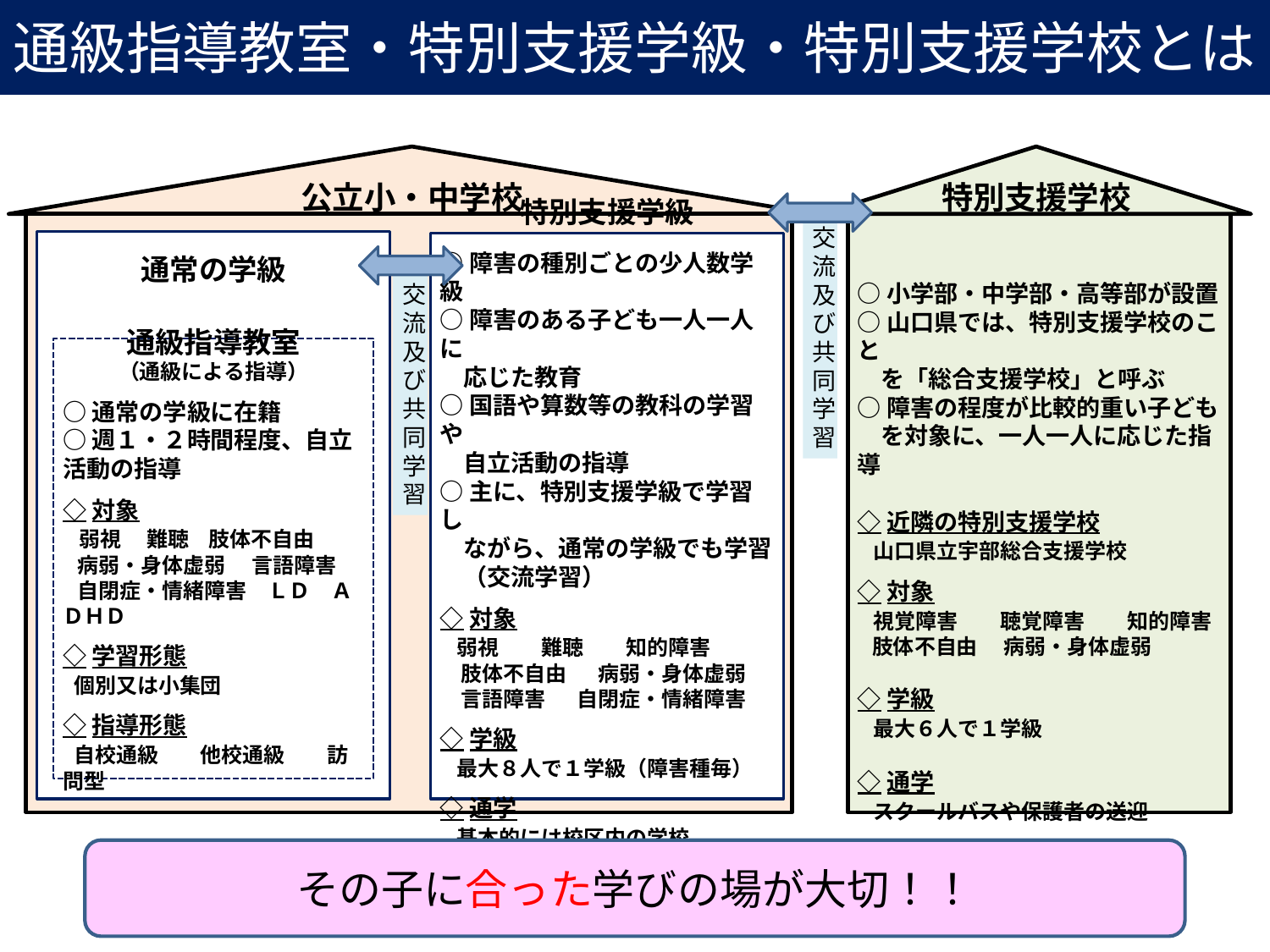

通級指導教室・特別支援学級・特別支援学校とは
公立小・中学校
特別支援学校

○小学部・中学部・高等部が設置
○山口県では、特別支援学校のこと
　を「総合支援学校」と呼ぶ
○障害の程度が比較的重い子ども
　を対象に、一人一人に応じた指導

◇近隣の特別支援学校
  山口県立宇部総合支援学校

◇対象
  視覚障害　　聴覚障害　　知的障害
  肢体不自由　 病弱・身体虚弱

◇学級
  最大６人で１学級

◇通学
  スクールバスや保護者の送迎
交流及び共同学習

通常の学級

特別支援学級

○障害の種別ごとの少人数学級
○障害のある子ども一人一人に
　応じた教育
○国語や算数等の教科の学習や
　自立活動の指導
○主に、特別支援学級で学習し
　ながら、通常の学級でも学習
　（交流学習）

◇対象
  弱視　　難聴　　知的障害
　肢体不自由　  病弱・身体虚弱
　言語障害　  自閉症・情緒障害

◇学級
  最大８人で１学級（障害種毎）

◇通学
  基本的には校区内の学校

交流及び共同学習
通級指導教室
（通級による指導）

○通常の学級に在籍
○週１・２時間程度、自立活動の指導

◇対象
  弱視　 難聴    肢体不自由
  病弱・身体虚弱　 言語障害
  自閉症・情緒障害　ＬＤ　ＡＤＨＤ

◇学習形態
 個別又は小集団

◇指導形態
 自校通級　　他校通級　　訪問型
その子に合った学びの場が大切！！